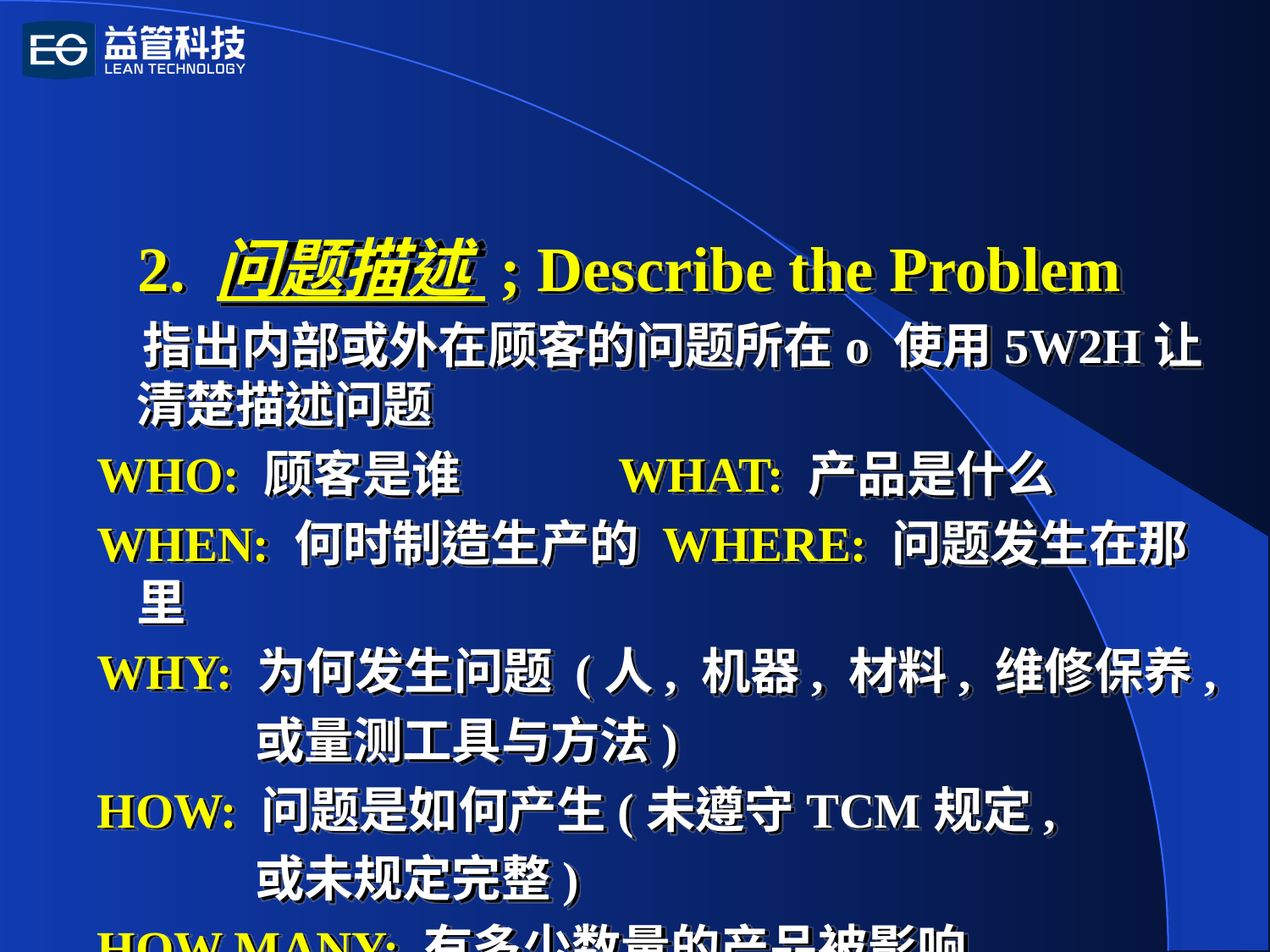

2. 问题描述 ; Describe the Problem
   指出内部或外在顾客的问题所在o 使用5W2H让清楚描述问题
WHO: 顾客是谁             WHAT: 产品是什么
WHEN: 何时制造生产的 WHERE: 问题发生在那里
WHY: 为何发生问题 (人, 机器, 材料, 维修保养,
             或量测工具与方法)
HOW: 问题是如何产生(未遵守TCM规定,
             或未规定完整)
HOW MANY: 有多少数量的产品被影响